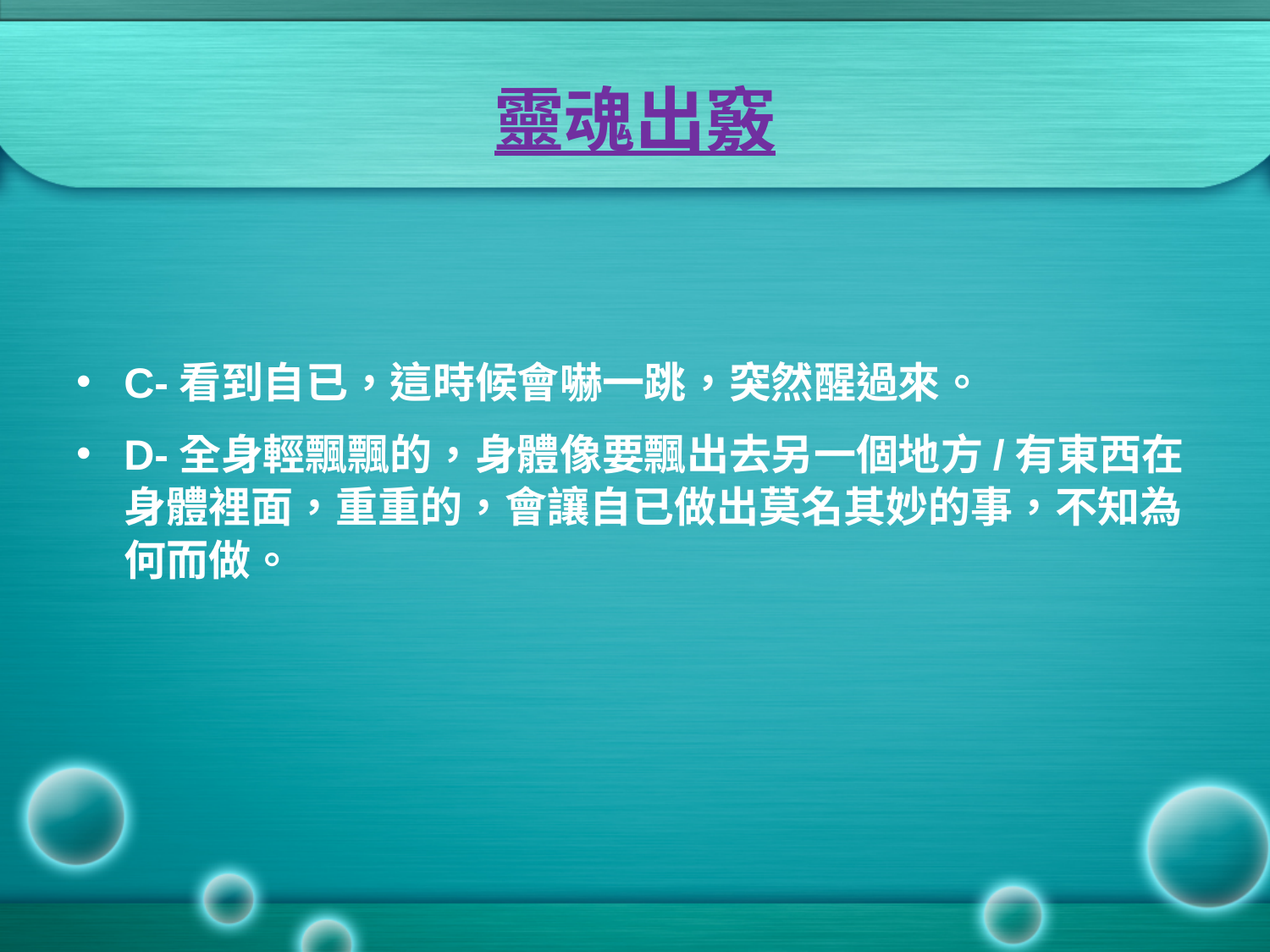

# 靈魂出竅
C-看到自已，這時候會嚇一跳，突然醒過來。
D-全身輕飄飄的，身體像要飄出去另一個地方/有東西在身體裡面，重重的，會讓自已做出莫名其妙的事，不知為何而做。